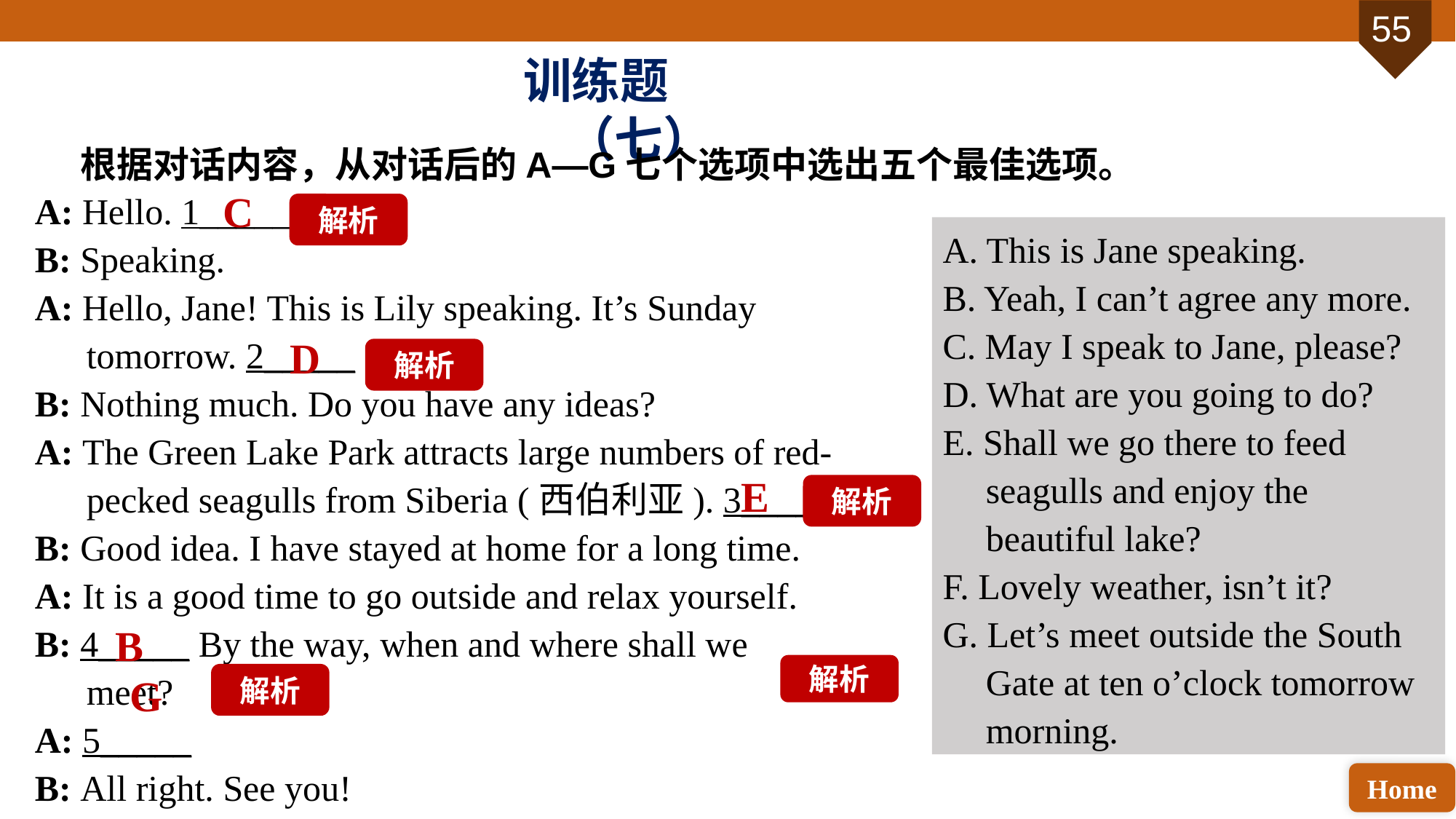

训练题（七）

根据对话内容，从对话后的A—G七个选项中选出五个最佳选项。
A: Hello. 1_____
B: Speaking.
A: Hello, Jane! This is Lily speaking. It’s Sunday tomorrow. 2_____
B: Nothing much. Do you have any ideas?
A: The Green Lake Park attracts large numbers of red-pecked seagulls from Siberia (西伯利亚). 3____
B: Good idea. I have stayed at home for a long time.
A: It is a good time to go outside and relax yourself.
B: 4_____ By the way, when and where shall we meet?
A: 5_____
B: All right. See you!
C
解析
A. This is Jane speaking.
B. Yeah, I can’t agree any more.
C. May I speak to Jane, please?
D. What are you going to do?
E. Shall we go there to feed seagulls and enjoy the beautiful lake?
F. Lovely weather, isn’t it?
G. Let’s meet outside the South Gate at ten o’clock tomorrow morning.
D
解析
E
解析
B
解析
G
解析